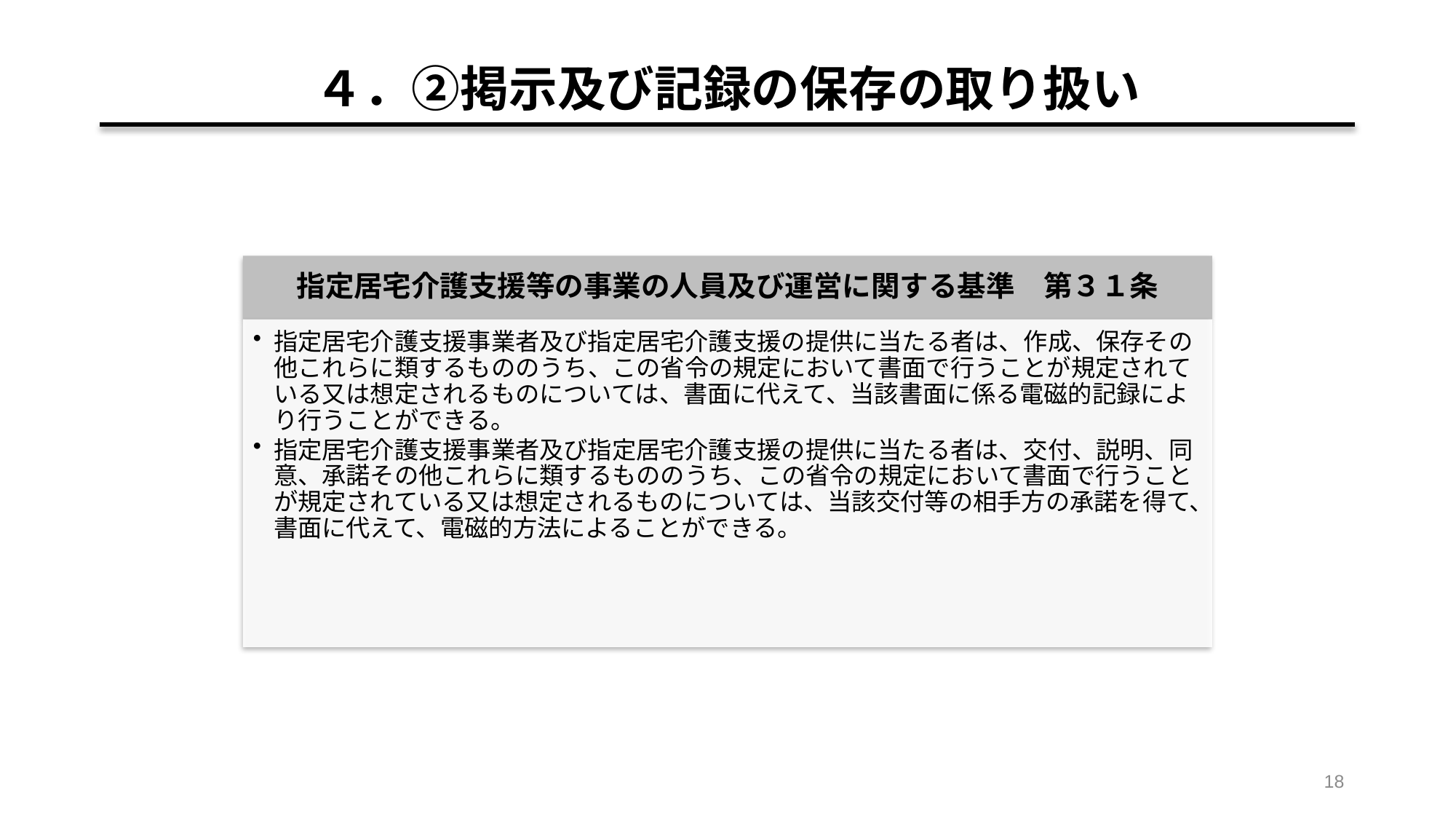

# ４．②掲示及び記録の保存の取り扱い
指定居宅介護支援等の事業の人員及び運営に関する基準　第３１条
指定居宅介護支援事業者及び指定居宅介護支援の提供に当たる者は、作成、保存その他これらに類するもののうち、この省令の規定において書面で行うことが規定されている又は想定されるものについては、書面に代えて、当該書面に係る電磁的記録により行うことができる。
指定居宅介護支援事業者及び指定居宅介護支援の提供に当たる者は、交付、説明、同意、承諾その他これらに類するもののうち、この省令の規定において書面で行うことが規定されている又は想定されるものについては、当該交付等の相手方の承諾を得て、書面に代えて、電磁的方法によることができる。
18